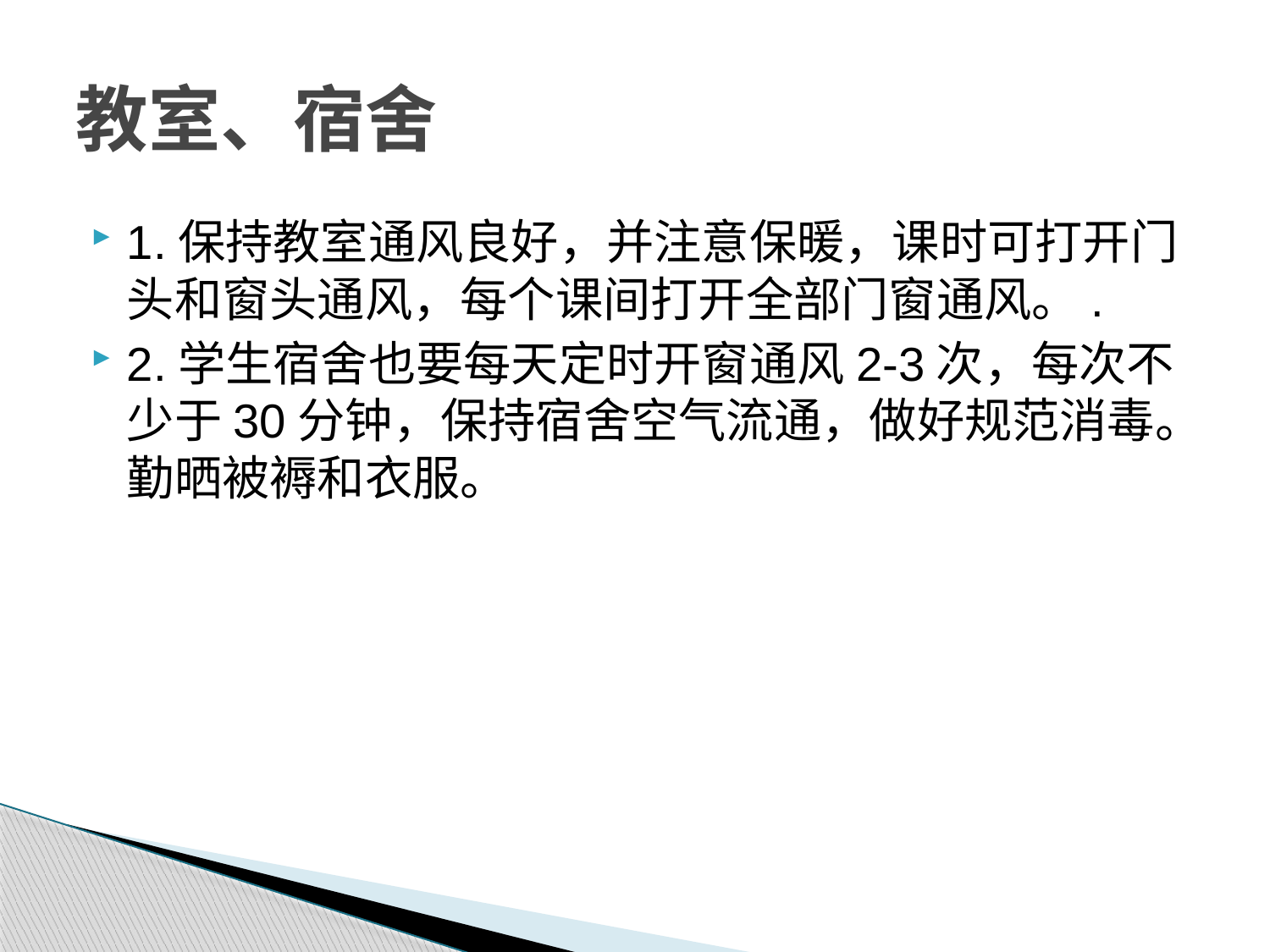

# 教室、宿舍
1.保持教室通风良好，并注意保暖，课时可打开门头和窗头通风，每个课间打开全部门窗通风。.
2.学生宿舍也要每天定时开窗通风2-3次，每次不少于30分钟，保持宿舍空气流通，做好规范消毒。勤晒被褥和衣服。